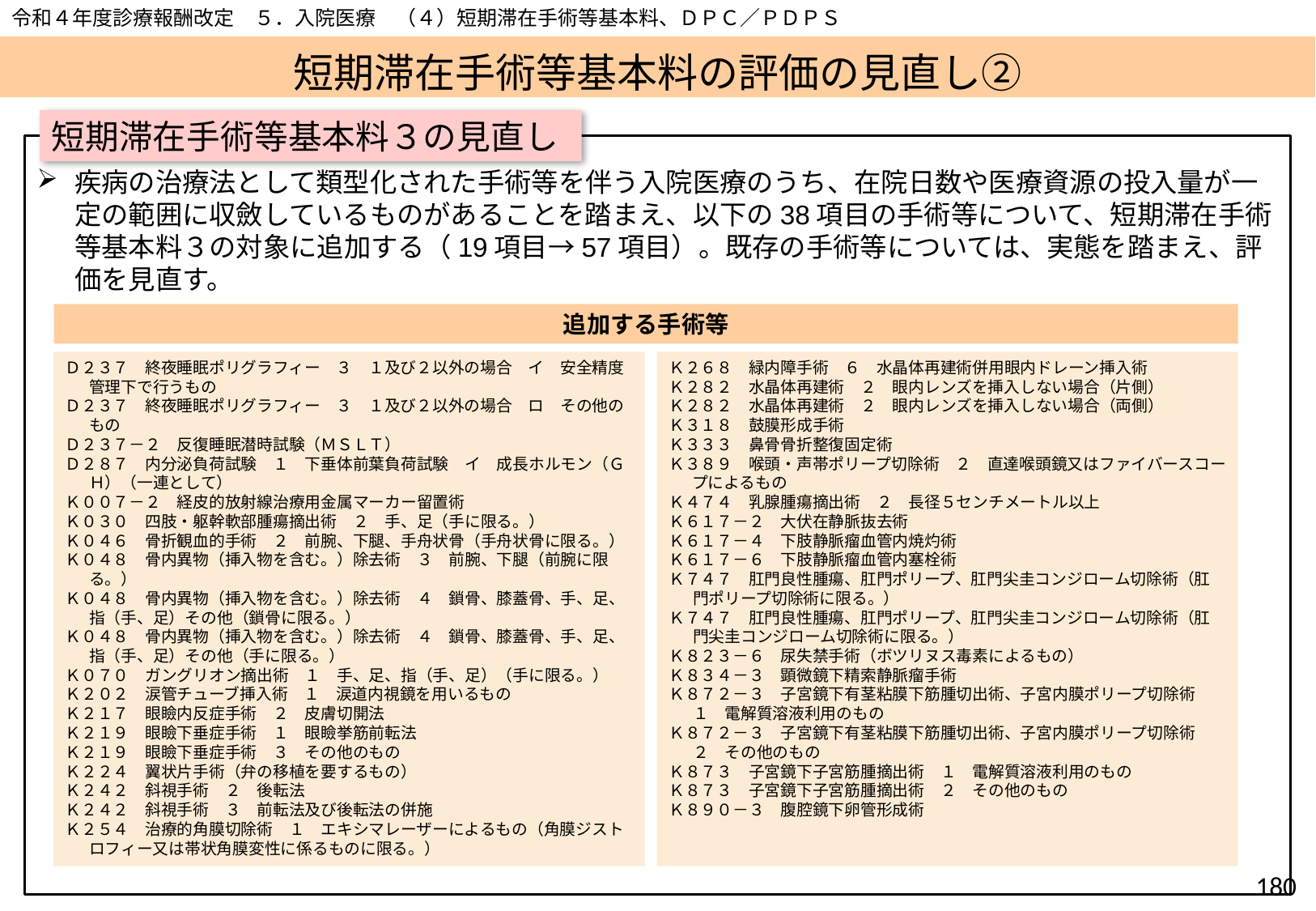

令和４年度診療報酬改定　５．入院医療　（４）短期滞在手術等基本料、ＤＰＣ／ＰＤＰＳ
# 短期滞在手術等基本料の評価の見直し②
短期滞在手術等基本料３の見直し

疾病の治療法として類型化された手術等を伴う入院医療のうち、在院日数や医療資源の投入量が一定の範囲に収斂しているものがあることを踏まえ、以下の38項目の手術等について、短期滞在手術等基本料３の対象に追加する（19項目→57項目）。既存の手術等については、実態を踏まえ、評価を見直す。
追加する手術等
Ｋ２６８　緑内障手術　６　水晶体再建術併用眼内ドレーン挿入術
Ｋ２８２　水晶体再建術　２　眼内レンズを挿入しない場合（片側）
Ｋ２８２　水晶体再建術　２　眼内レンズを挿入しない場合（両側）
Ｋ３１８　鼓膜形成手術
Ｋ３３３　鼻骨骨折整復固定術
Ｋ３８９　喉頭・声帯ポリープ切除術　２　直達喉頭鏡又はファイバースコープによるもの
Ｋ４７４　乳腺腫瘍摘出術　２　長径５センチメートル以上
Ｋ６１７－２　大伏在静脈抜去術
Ｋ６１７－４　下肢静脈瘤血管内焼灼術
Ｋ６１７－６　下肢静脈瘤血管内塞栓術
Ｋ７４７　肛門良性腫瘍、肛門ポリープ、肛門尖圭コンジローム切除術（肛門ポリープ切除術に限る。）
Ｋ７４７　肛門良性腫瘍、肛門ポリープ、肛門尖圭コンジローム切除術（肛門尖圭コンジローム切除術に限る。）
Ｋ８２３－６　尿失禁手術（ボツリヌス毒素によるもの）
Ｋ８３４－３　顕微鏡下精索静脈瘤手術
Ｋ８７２－３　子宮鏡下有茎粘膜下筋腫切出術、子宮内膜ポリープ切除術　１　電解質溶液利用のもの
Ｋ８７２－３　子宮鏡下有茎粘膜下筋腫切出術、子宮内膜ポリープ切除術　２　その他のもの
Ｋ８７３　子宮鏡下子宮筋腫摘出術　１　電解質溶液利用のもの
Ｋ８７３　子宮鏡下子宮筋腫摘出術　２　その他のもの
Ｋ８９０－３　腹腔鏡下卵管形成術
Ｄ２３７　終夜睡眠ポリグラフィー　３　１及び２以外の場合　イ　安全精度管理下で行うもの
Ｄ２３７　終夜睡眠ポリグラフィー　３　１及び２以外の場合　ロ　その他のもの
Ｄ２３７－２　反復睡眠潜時試験（ＭＳＬＴ）
Ｄ２８７　内分泌負荷試験　１　下垂体前葉負荷試験　イ　成長ホルモン（ＧＨ）（一連として）
Ｋ００７－２　経皮的放射線治療用金属マーカー留置術
Ｋ０３０　四肢・躯幹軟部腫瘍摘出術　２　手、足（手に限る。）
Ｋ０４６　骨折観血的手術　２　前腕、下腿、手舟状骨（手舟状骨に限る。）
Ｋ０４８　骨内異物（挿入物を含む。）除去術　３　前腕、下腿（前腕に限る。）
Ｋ０４８　骨内異物（挿入物を含む。）除去術　４　鎖骨、膝蓋骨、手、足、指（手、足）その他（鎖骨に限る。）
Ｋ０４８　骨内異物（挿入物を含む。）除去術　４　鎖骨、膝蓋骨、手、足、指（手、足）その他（手に限る。）
Ｋ０７０　ガングリオン摘出術　１　手、足、指（手、足）（手に限る。）
Ｋ２０２　涙管チューブ挿入術　１　涙道内視鏡を用いるもの
Ｋ２１７　眼瞼内反症手術　２　皮膚切開法
Ｋ２１９　眼瞼下垂症手術　１　眼瞼挙筋前転法
Ｋ２１９　眼瞼下垂症手術　３　その他のもの
Ｋ２２４　翼状片手術（弁の移植を要するもの）
Ｋ２４２　斜視手術　２　後転法
Ｋ２４２　斜視手術　３　前転法及び後転法の併施
Ｋ２５４　治療的角膜切除術　１　エキシマレーザーによるもの（角膜ジストロフィー又は帯状角膜変性に係るものに限る。）
180